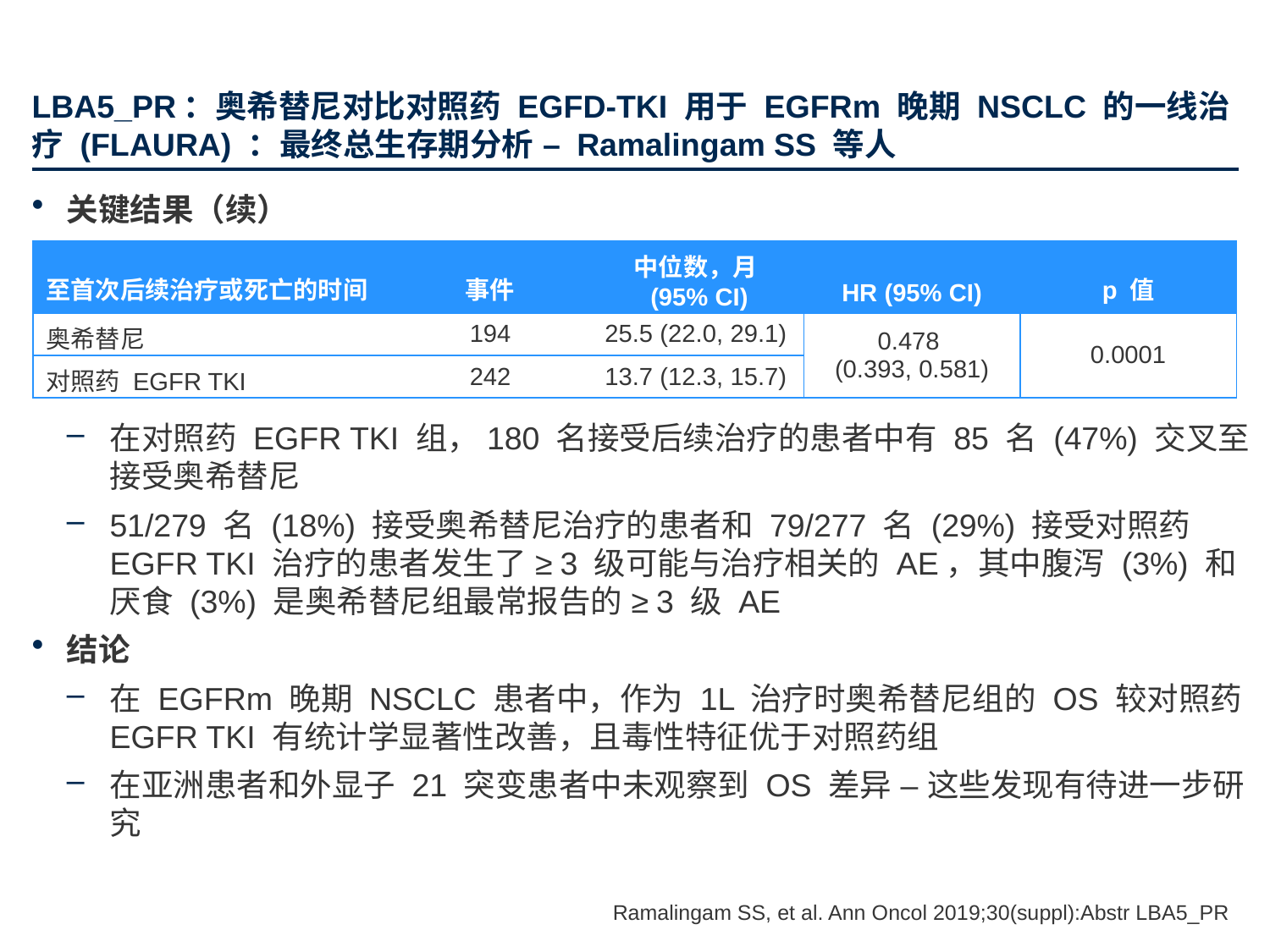

# LBA5_PR：奥希替尼对比对照药 EGFD-TKI 用于 EGFRm 晚期 NSCLC 的一线治疗 (FLAURA) ：最终总生存期分析 – Ramalingam SS 等人
关键结果（续）
在对照药 EGFR TKI 组，180 名接受后续治疗的患者中有 85 名 (47%) 交叉至接受奥希替尼
51/279 名 (18%) 接受奥希替尼治疗的患者和 79/277 名 (29%) 接受对照药 EGFR TKI 治疗的患者发生了 ≥3 级可能与治疗相关的 AE，其中腹泻 (3%) 和厌食 (3%) 是奥希替尼组最常报告的 ≥3 级 AE
结论
在 EGFRm 晚期 NSCLC 患者中，作为 1L 治疗时奥希替尼组的 OS 较对照药 EGFR TKI 有统计学显著性改善，且毒性特征优于对照药组
在亚洲患者和外显子 21 突变患者中未观察到 OS 差异 – 这些发现有待进一步研究

| 至首次后续治疗或死亡的时间 | 事件 | 中位数，月 (95% CI) | HR (95% CI) | p 值 |
| --- | --- | --- | --- | --- |
| 奥希替尼 | 194 | 25.5 (22.0, 29.1) | 0.478 (0.393, 0.581) | 0.0001 |
| 对照药 EGFR TKI | 242 | 13.7 (12.3, 15.7) |  |  |
Ramalingam SS, et al. Ann Oncol 2019;30(suppl):Abstr LBA5_PR